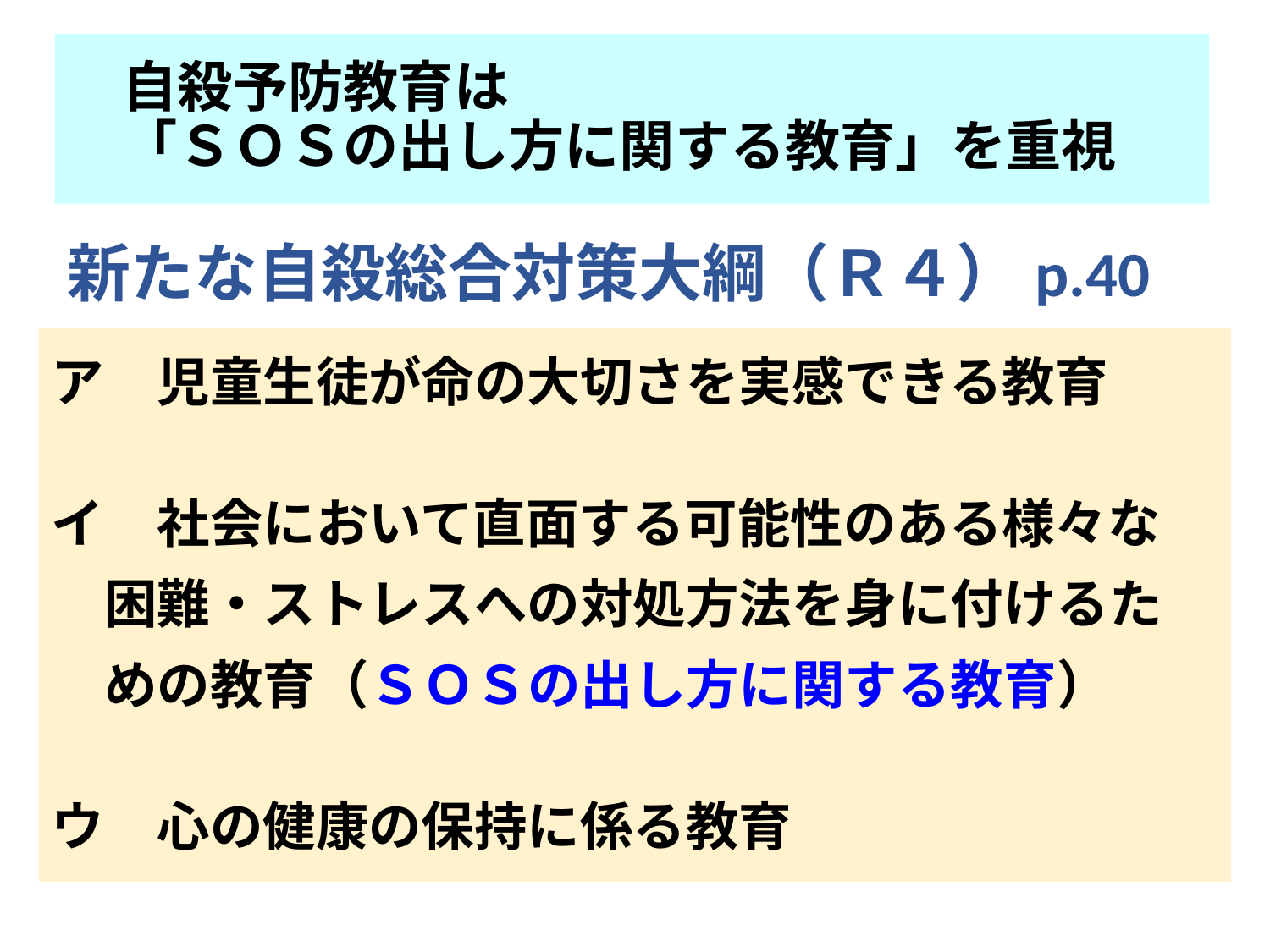

# 自殺予防教育は 　「ＳＯＳの出し方に関する教育」を重視
新たな自殺総合対策大綱（Ｒ４）p.40
ア　児童生徒が命の大切さを実感できる教育

イ　社会において直面する可能性のある様々な
　困難・ストレスへの対処方法を身に付けるた
　めの教育（ＳＯＳの出し方に関する教育）

ウ　心の健康の保持に係る教育